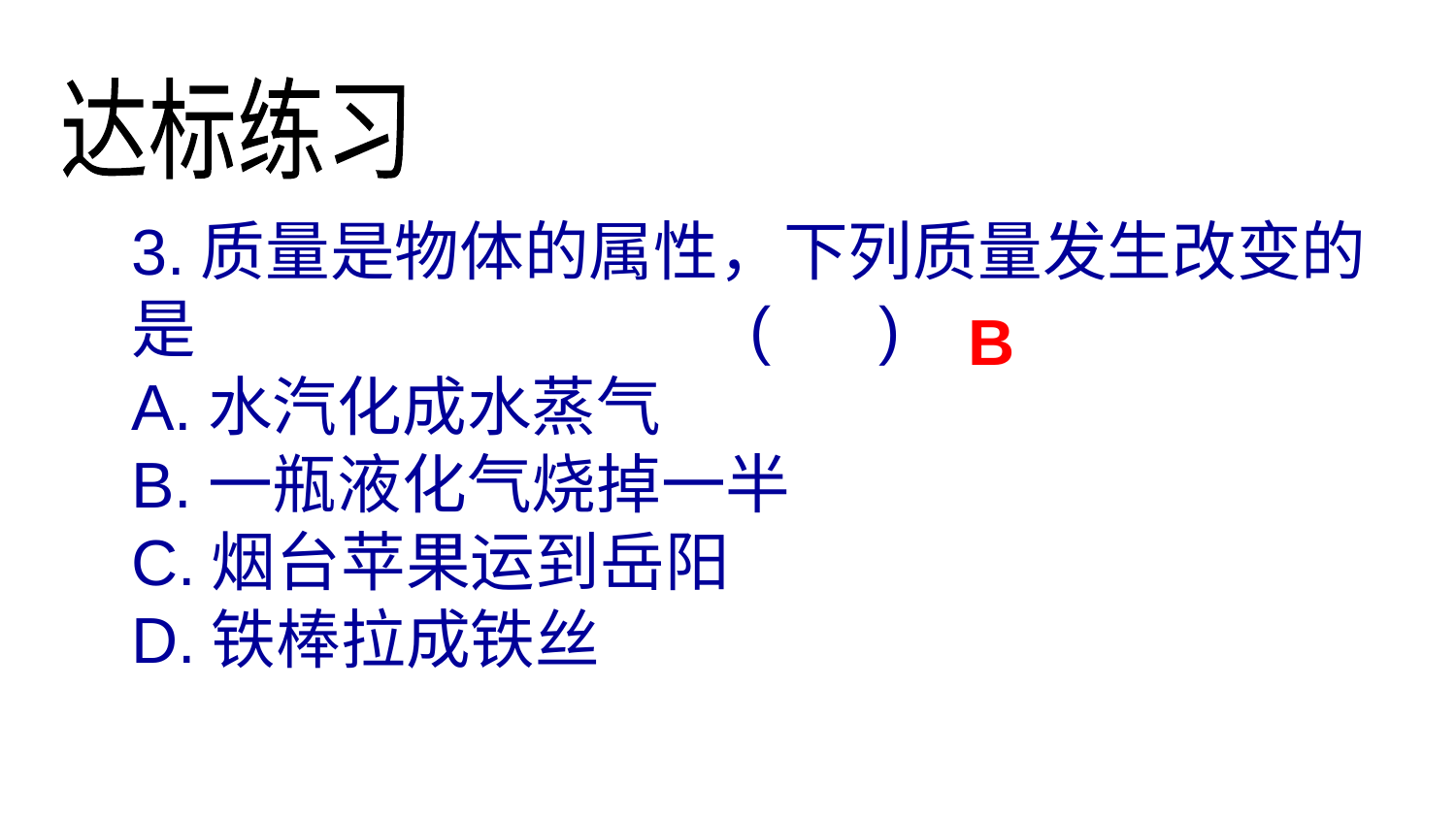

达标练习
3.质量是物体的属性，下列质量发生改变的是                                     (      )
A.水汽化成水蒸气
B.一瓶液化气烧掉一半
C.烟台苹果运到岳阳
D.铁棒拉成铁丝
B